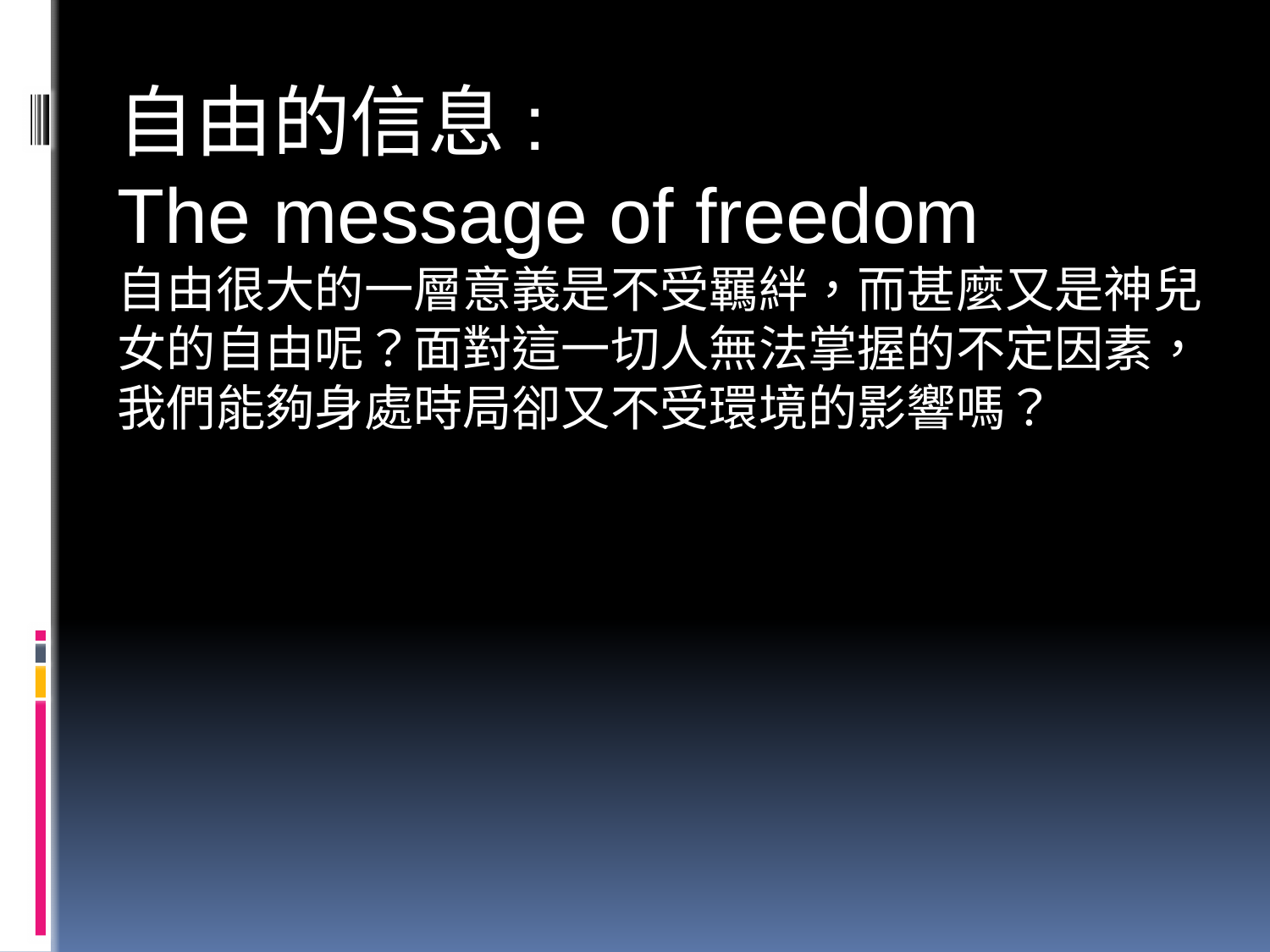

自由的信息:
The message of freedom
自由很大的一層意義是不受羈絆，而甚麼又是神兒女的自由呢？面對這一切人無法掌握的不定因素，我們能夠身處時局卻又不受環境的影響嗎？